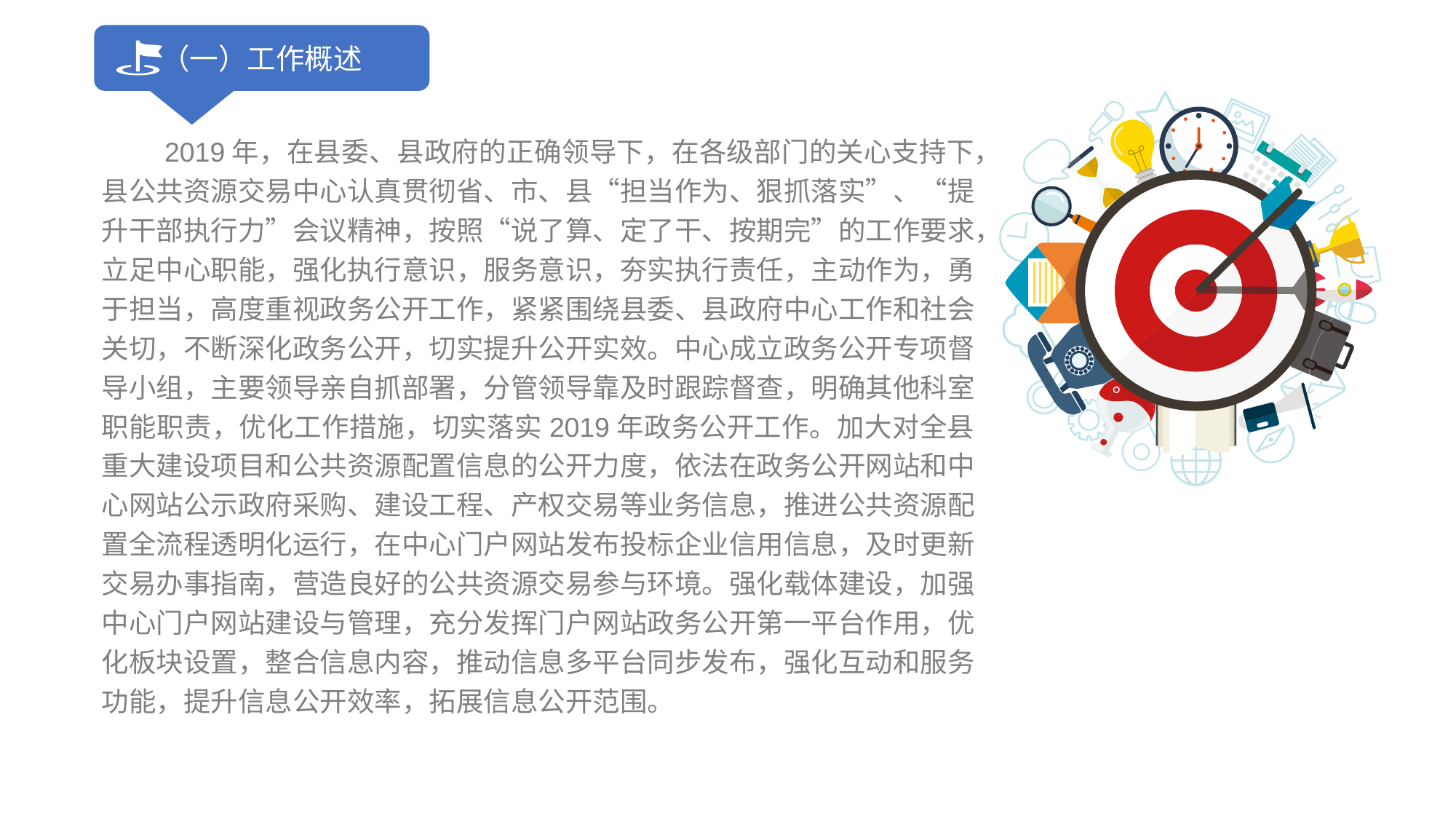

（一）工作概述

        2019年，在县委、县政府的正确领导下，在各级部门的关心支持下，县公共资源交易中心认真贯彻省、市、县“担当作为、狠抓落实”、“提升干部执行力”会议精神，按照“说了算、定了干、按期完”的工作要求，立足中心职能，强化执行意识，服务意识，夯实执行责任，主动作为，勇于担当，高度重视政务公开工作，紧紧围绕县委、县政府中心工作和社会关切，不断深化政务公开，切实提升公开实效。中心成立政务公开专项督导小组，主要领导亲自抓部署，分管领导靠及时跟踪督查，明确其他科室职能职责，优化工作措施，切实落实2019年政务公开工作。加大对全县重大建设项目和公共资源配置信息的公开力度，依法在政务公开网站和中心网站公示政府采购、建设工程、产权交易等业务信息，推进公共资源配置全流程透明化运行，在中心门户网站发布投标企业信用信息，及时更新交易办事指南，营造良好的公共资源交易参与环境。强化载体建设，加强中心门户网站建设与管理，充分发挥门户网站政务公开第一平台作用，优化板块设置，整合信息内容，推动信息多平台同步发布，强化互动和服务功能，提升信息公开效率，拓展信息公开范围。